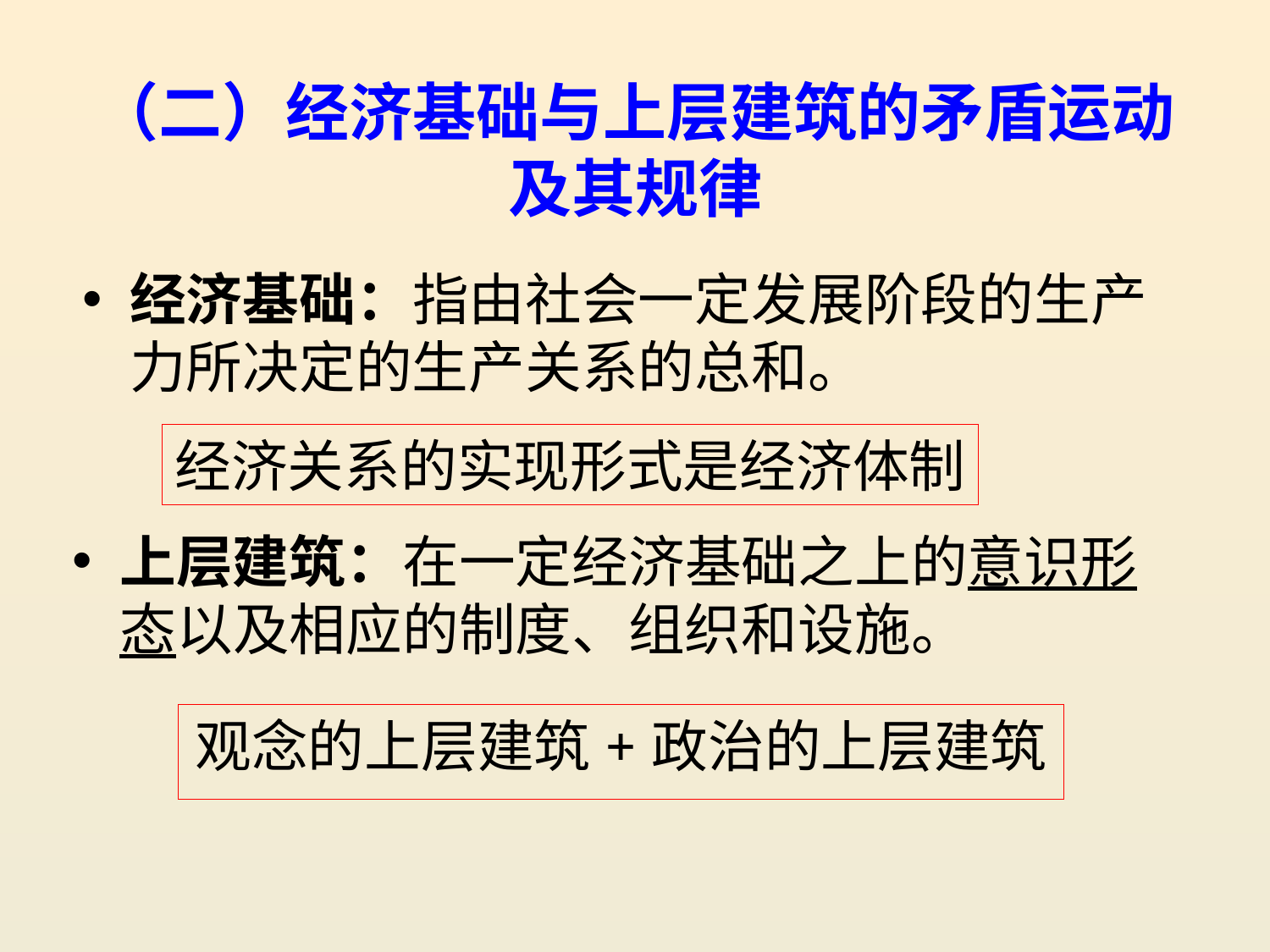

# （二）经济基础与上层建筑的矛盾运动及其规律
经济基础：指由社会一定发展阶段的生产力所决定的生产关系的总和。
经济关系的实现形式是经济体制
上层建筑：在一定经济基础之上的意识形态以及相应的制度、组织和设施。
观念的上层建筑+政治的上层建筑